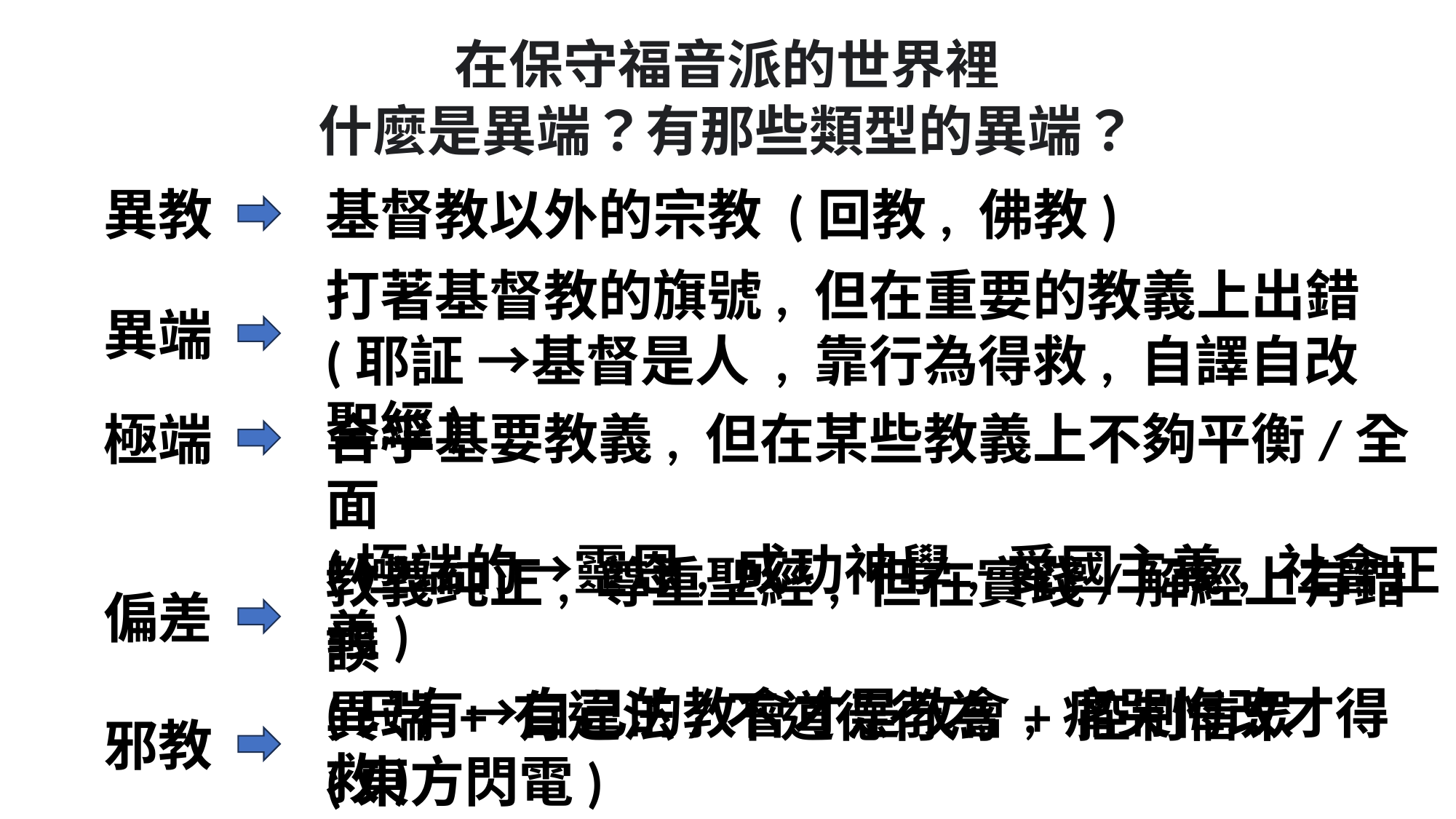

在保守福音派的世界裡
什麼是異端？有那些類型的異端？
基督教以外的宗教 (回教, 佛教)
異教

打著基督教的旗號, 但在重要的教義上出錯
(耶証 →基督是人 , 靠行為得救, 自譯自改聖經)
異端

合乎基要教義, 但在某些教義上不夠平衡/全面
(極端的→靈恩, 成功神學, 愛國主義, 社會正義)
極端

教義纯正, 尊重聖經, 但在實踐/解經上有錯誤
(只有→自己的教會才是教會, 痛哭悔改才得救)
偏差

異端 + 有違法/不道德行為 + 控制信眾
(東方閃電)
邪教